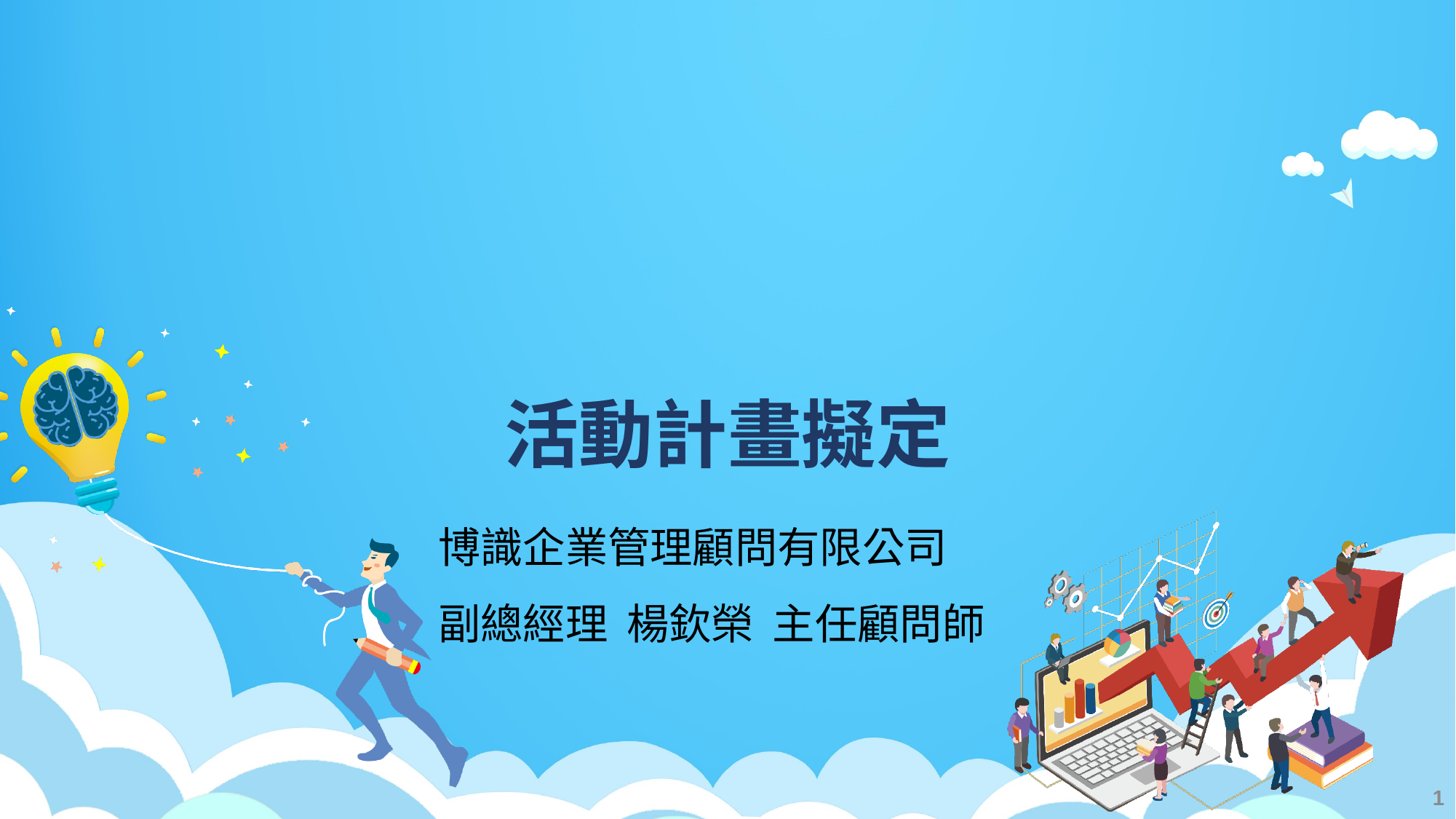

# 活動計畫擬定
博識企業管理顧問有限公司
副總經理  楊欽榮  主任顧問師
1